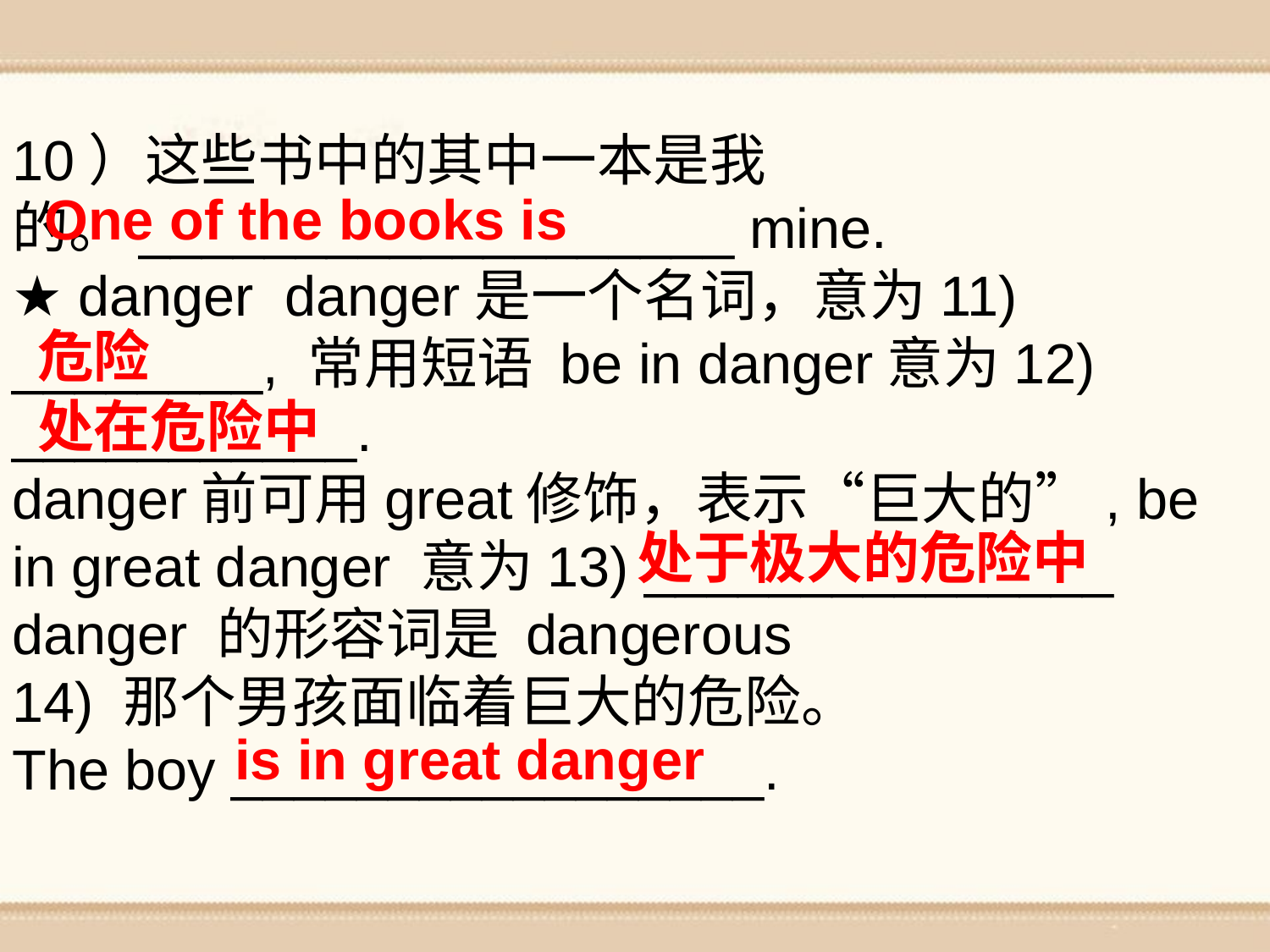

10）这些书中的其中一本是我的。___________________ mine.
★ danger  danger是一个名词，意为11) ________, 常用短语 be in danger意为12) ___________.
danger前可用great修饰，表示“巨大的”, be in great danger 意为13) _______________
danger 的形容词是 dangerous
14) 那个男孩面临着巨大的危险。
The boy _________________.
One of the books is
危险
处在危险中
处于极大的危险中
is in great danger